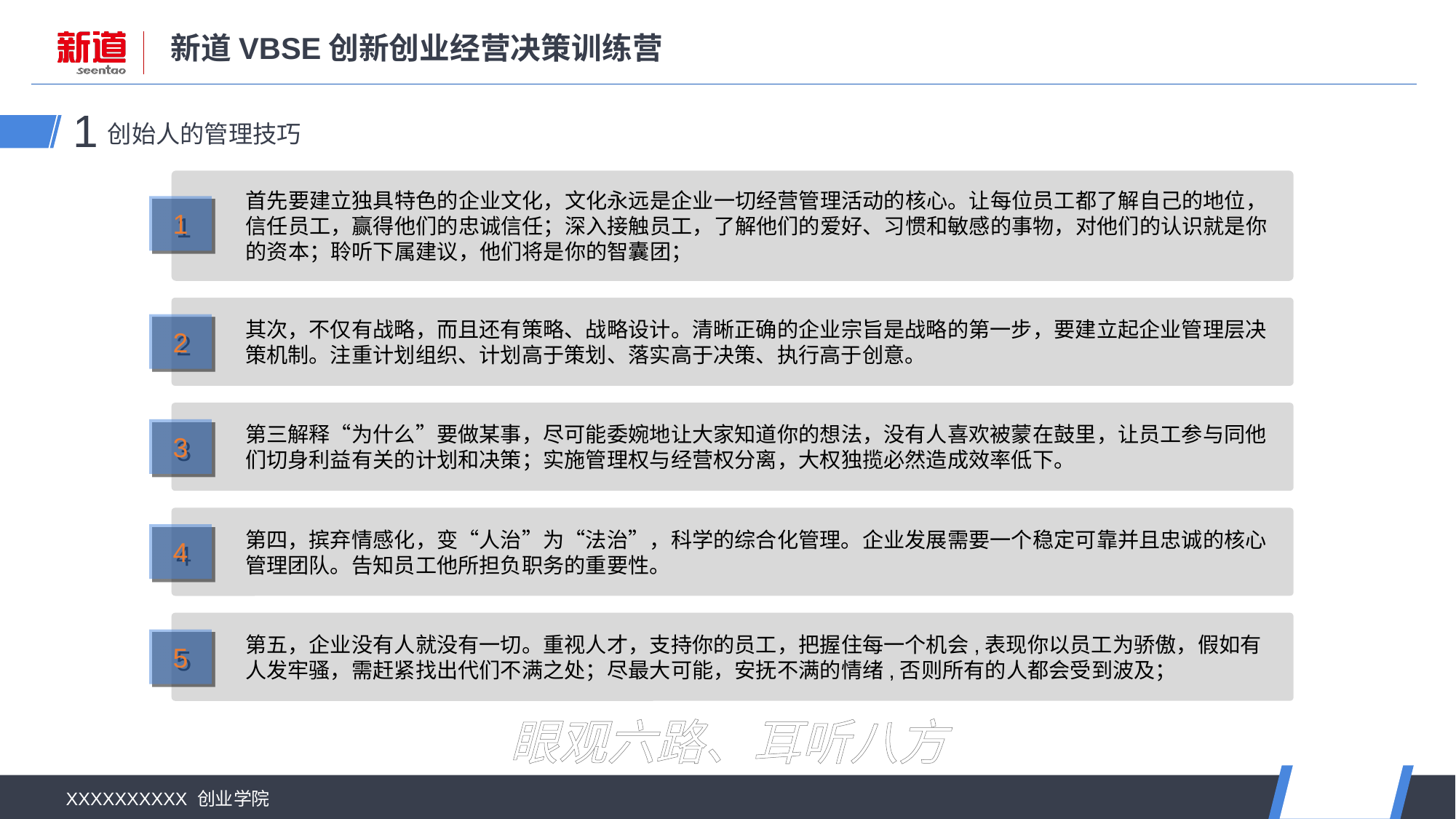

创始人的管理技巧
1
首先要建立独具特色的企业文化，文化永远是企业一切经营管理活动的核心。让每位员工都了解自己的地位，信任员工，赢得他们的忠诚信任；深入接触员工，了解他们的爱好、习惯和敏感的事物，对他们的认识就是你的资本；聆听下属建议，他们将是你的智囊团；
1
其次，不仅有战略，而且还有策略、战略设计。清晰正确的企业宗旨是战略的第一步，要建立起企业管理层决策机制。注重计划组织、计划高于策划、落实高于决策、执行高于创意。
2
第三解释“为什么”要做某事，尽可能委婉地让大家知道你的想法，没有人喜欢被蒙在鼓里，让员工参与同他们切身利益有关的计划和决策；实施管理权与经营权分离，大权独揽必然造成效率低下。
3
第四，摈弃情感化，变“人治”为“法治”，科学的综合化管理。企业发展需要一个稳定可靠并且忠诚的核心管理团队。告知员工他所担负职务的重要性。
4
第五，企业没有人就没有一切。重视人才，支持你的员工，把握住每一个机会,表现你以员工为骄傲，假如有人发牢骚，需赶紧找出代们不满之处；尽最大可能，安抚不满的情绪,否则所有的人都会受到波及；
5
眼观六路、耳听八方
8